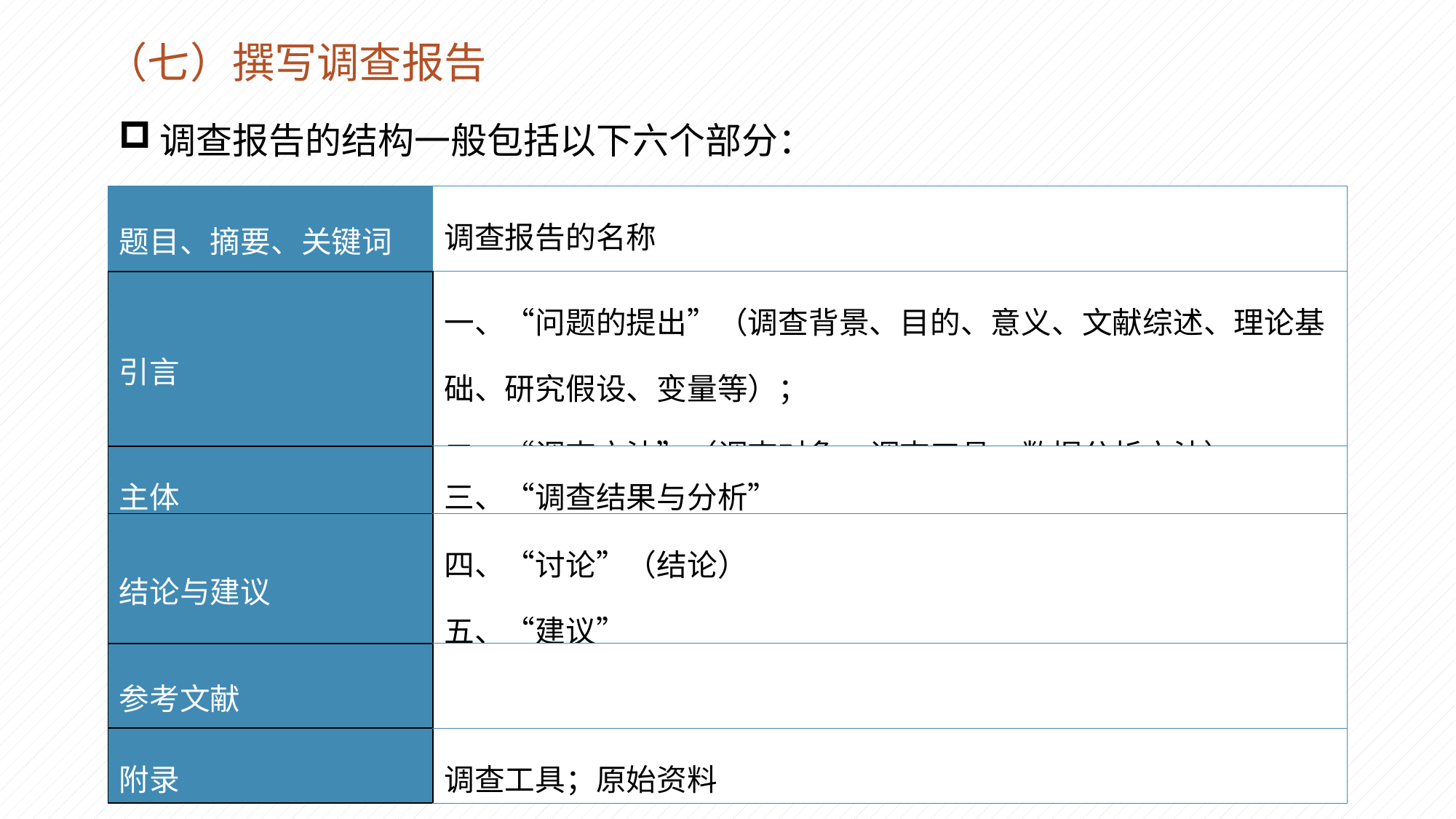

（七）撰写调查报告
调查报告的结构一般包括以下六个部分：
| 题目、摘要、关键词 | 调查报告的名称 |
| --- | --- |
| 引言 | 一、“问题的提出”（调查背景、目的、意义、文献综述、理论基础、研究假设、变量等）； 二、“调查方法”（调查对象、调查工具、数据分析方法） |
| 主体 | 三、“调查结果与分析” |
| 结论与建议 | 四、“讨论”（结论） 五、“建议” |
| 参考文献 |  |
| 附录 | 调查工具；原始资料 |